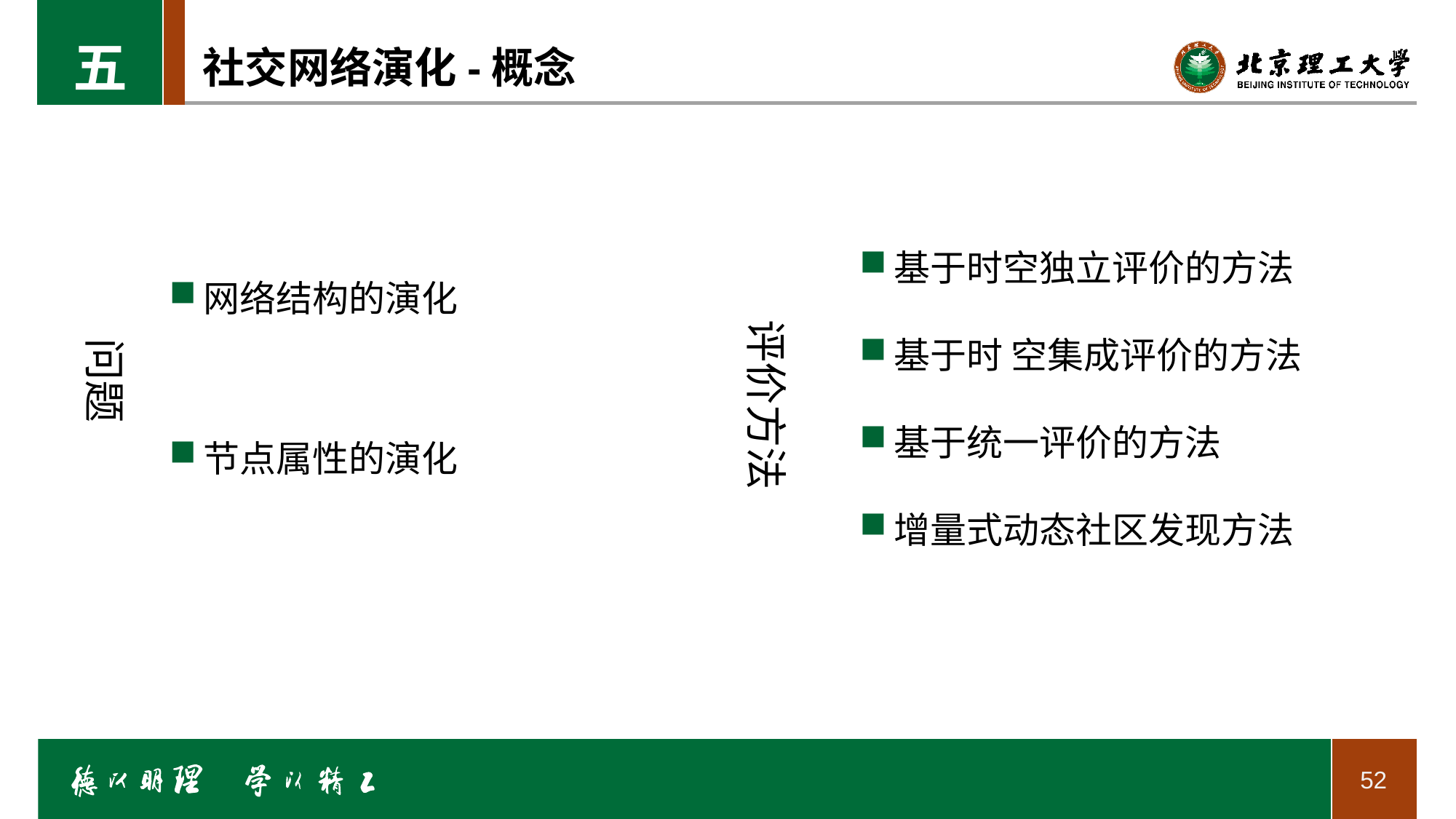

五
# 社交网络演化-概念
基于时空独立评价的方法

基于时 空集成评价的方法

基于统一评价的方法

增量式动态社区发现方法
网络结构的演化

节点属性的演化
评价方法
问题